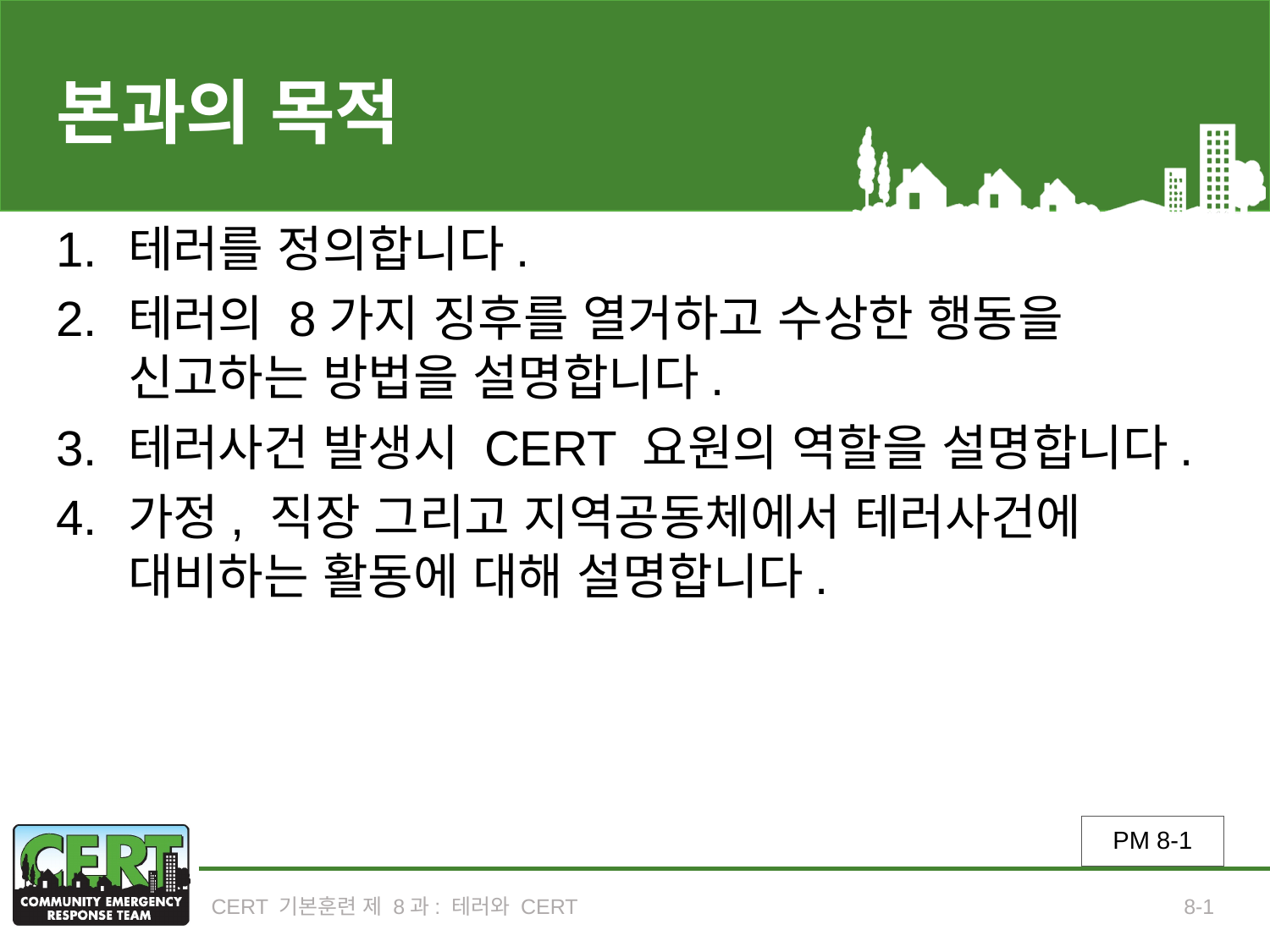

# 본과의 목적
테러를 정의합니다.
테러의 8가지 징후를 열거하고 수상한 행동을 신고하는 방법을 설명합니다.
테러사건 발생시 CERT 요원의 역할을 설명합니다.
가정, 직장 그리고 지역공동체에서 테러사건에 대비하는 활동에 대해 설명합니다.
PM 8-1
CERT 기본훈련 제 8과: 테러와 CERT
8-1